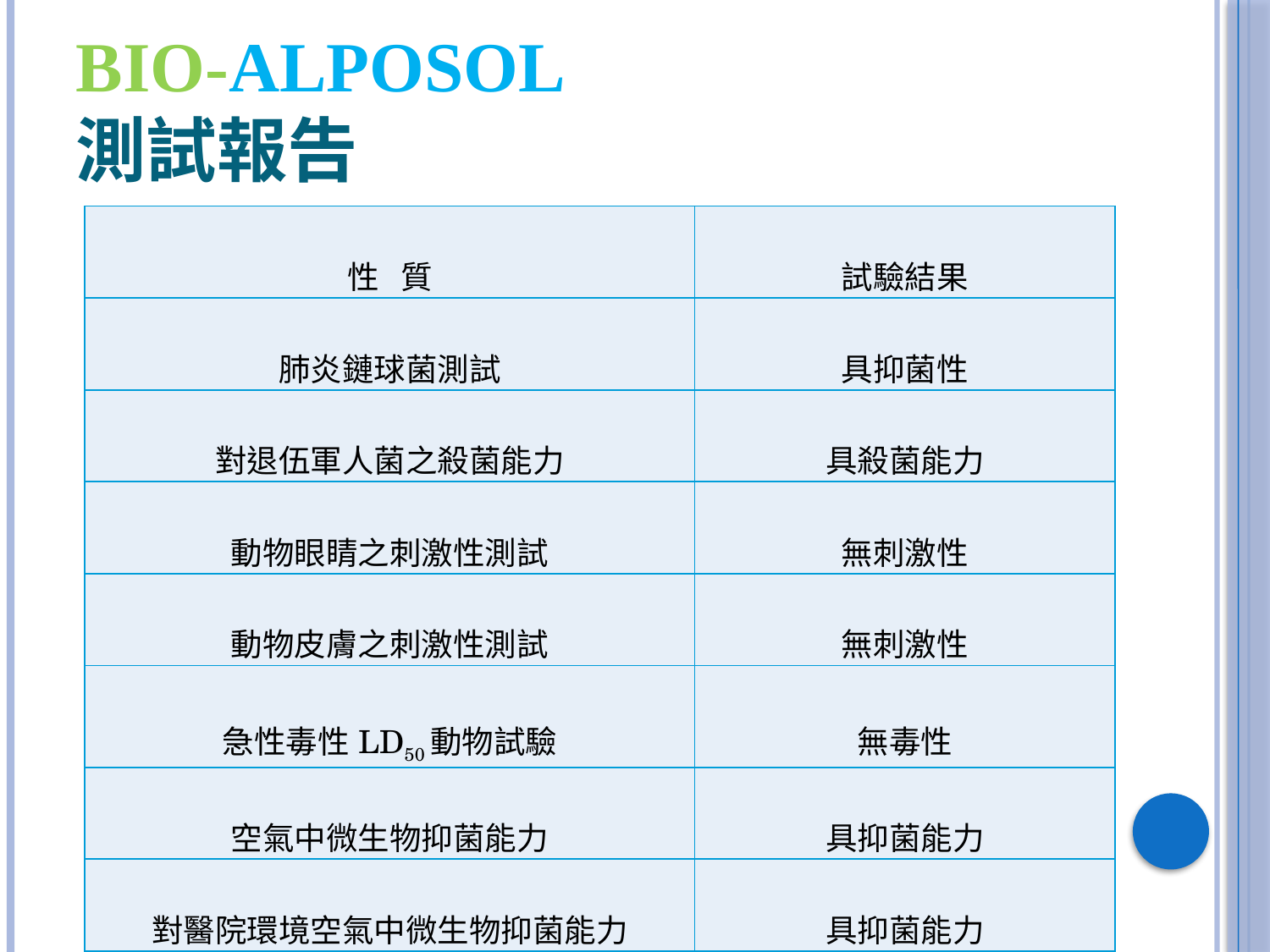

# BIO-ALPOSOL 測試報告
| 性 質 | 試驗結果 |
| --- | --- |
| 肺炎鏈球菌測試 | 具抑菌性 |
| 對退伍軍人菌之殺菌能力 | 具殺菌能力 |
| 動物眼睛之刺激性測試 | 無刺激性 |
| 動物皮膚之刺激性測試 | 無刺激性 |
| 急性毒性LD50動物試驗 | 無毒性 |
| 空氣中微生物抑菌能力 | 具抑菌能力 |
| 對醫院環境空氣中微生物抑菌能力 | 具抑菌能力 |
| 對肺結核桿菌之抑菌能力 | 具抑菌能力 |
| 鮑氏不動桿菌 | 具抑菌能力 |